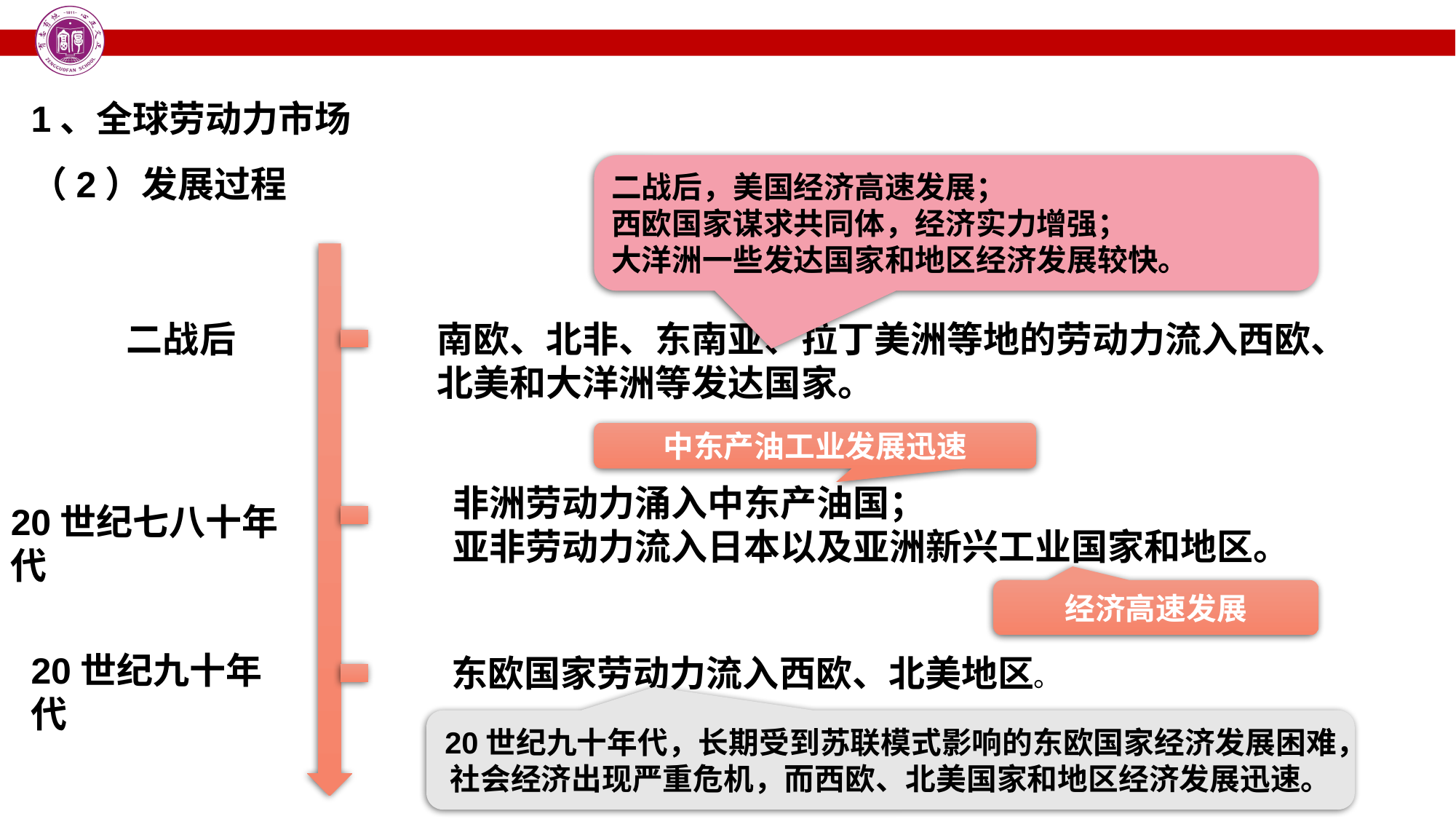

1、全球劳动力市场
（2）发展过程
二战后，美国经济高速发展；
西欧国家谋求共同体，经济实力增强；
大洋洲一些发达国家和地区经济发展较快。

二战后
南欧、北非、东南亚、拉丁美洲等地的劳动力流入西欧、北美和大洋洲等发达国家。

中东产油工业发展迅速
非洲劳动力涌入中东产油国；
亚非劳动力流入日本以及亚洲新兴工业国家和地区。
20世纪七八十年代

经济高速发展
20世纪九十年代
东欧国家劳动力流入西欧、北美地区。

20世纪九十年代，长期受到苏联模式影响的东欧国家经济发展困难，社会经济出现严重危机，而西欧、北美国家和地区经济发展迅速。